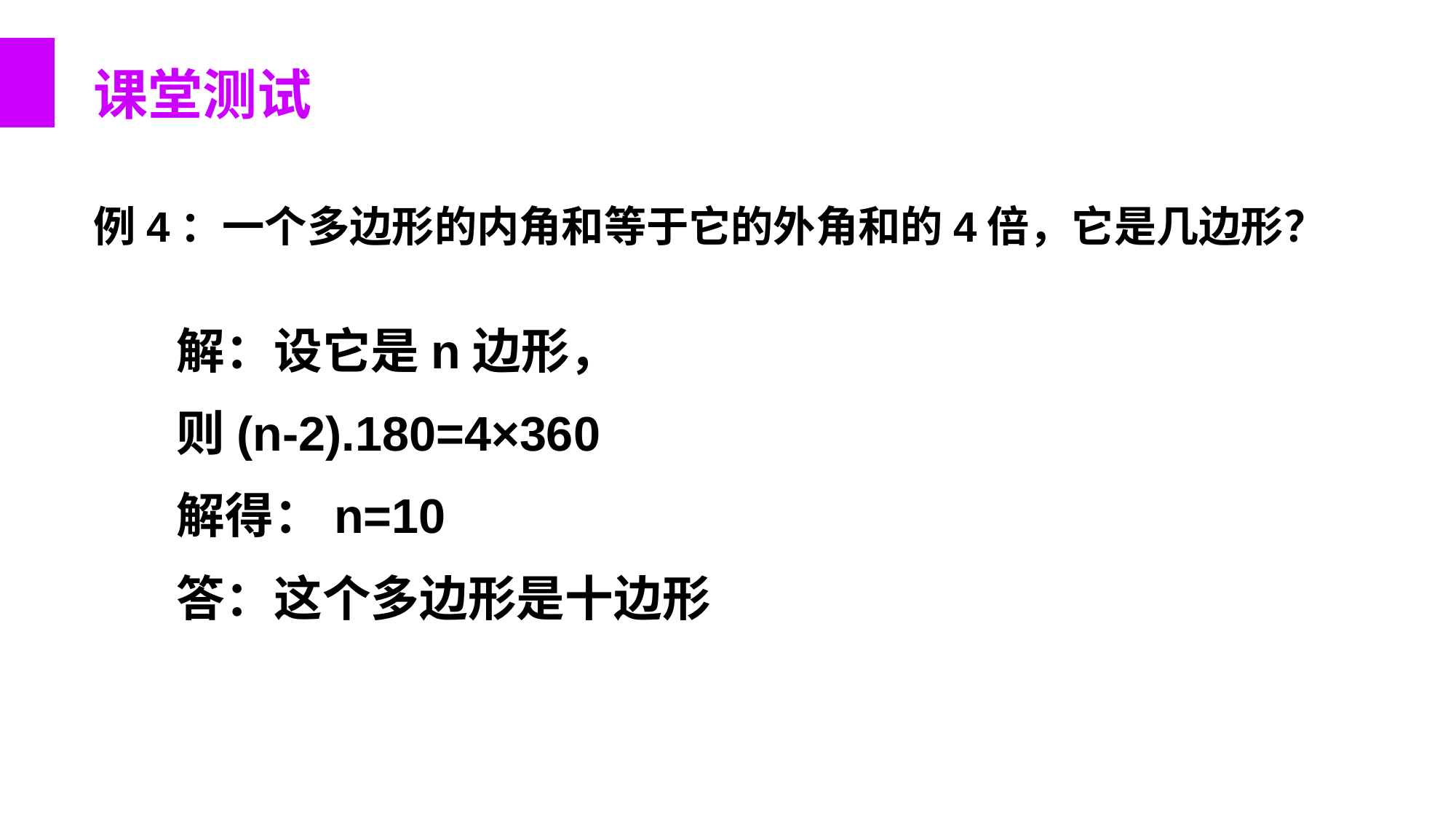

课堂测试
例4：一个多边形的内角和等于它的外角和的4倍，它是几边形？
解：设它是n边形，
则(n-2).180=4×360
解得：n=10
答：这个多边形是十边形